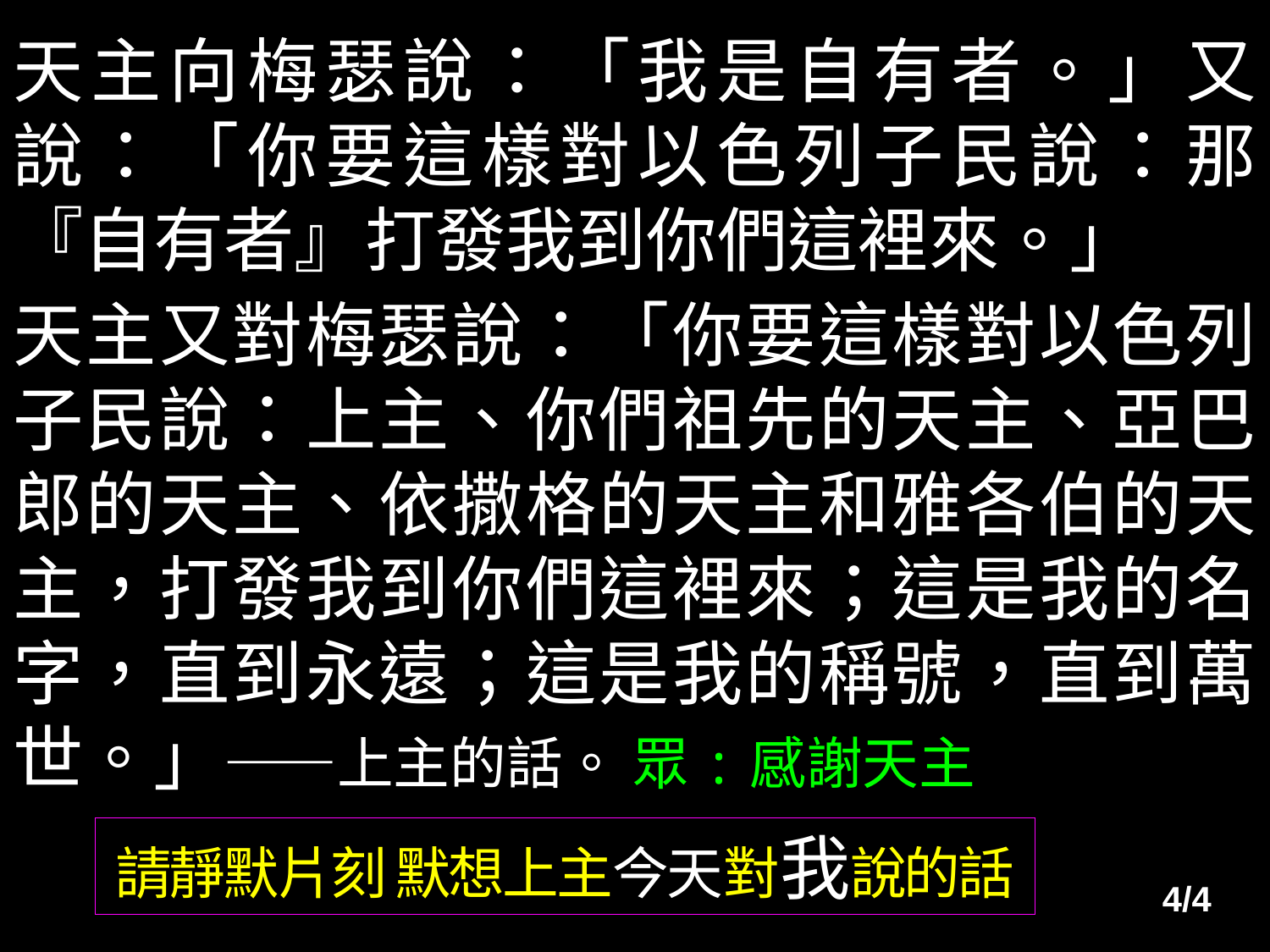

天主向梅瑟說：「我是自有者。」又說：「你要這樣對以色列子民說：那『自有者』打發我到你們這裡來。」
天主又對梅瑟說：「你要這樣對以色列子民說：上主、你們祖先的天主、亞巴郎的天主、依撒格的天主和雅各伯的天主，打發我到你們這裡來；這是我的名字，直到永遠；這是我的稱號，直到萬世。」——上主的話。 眾:感謝天主

請靜默片刻 默想上主今天對我說的話
4/4